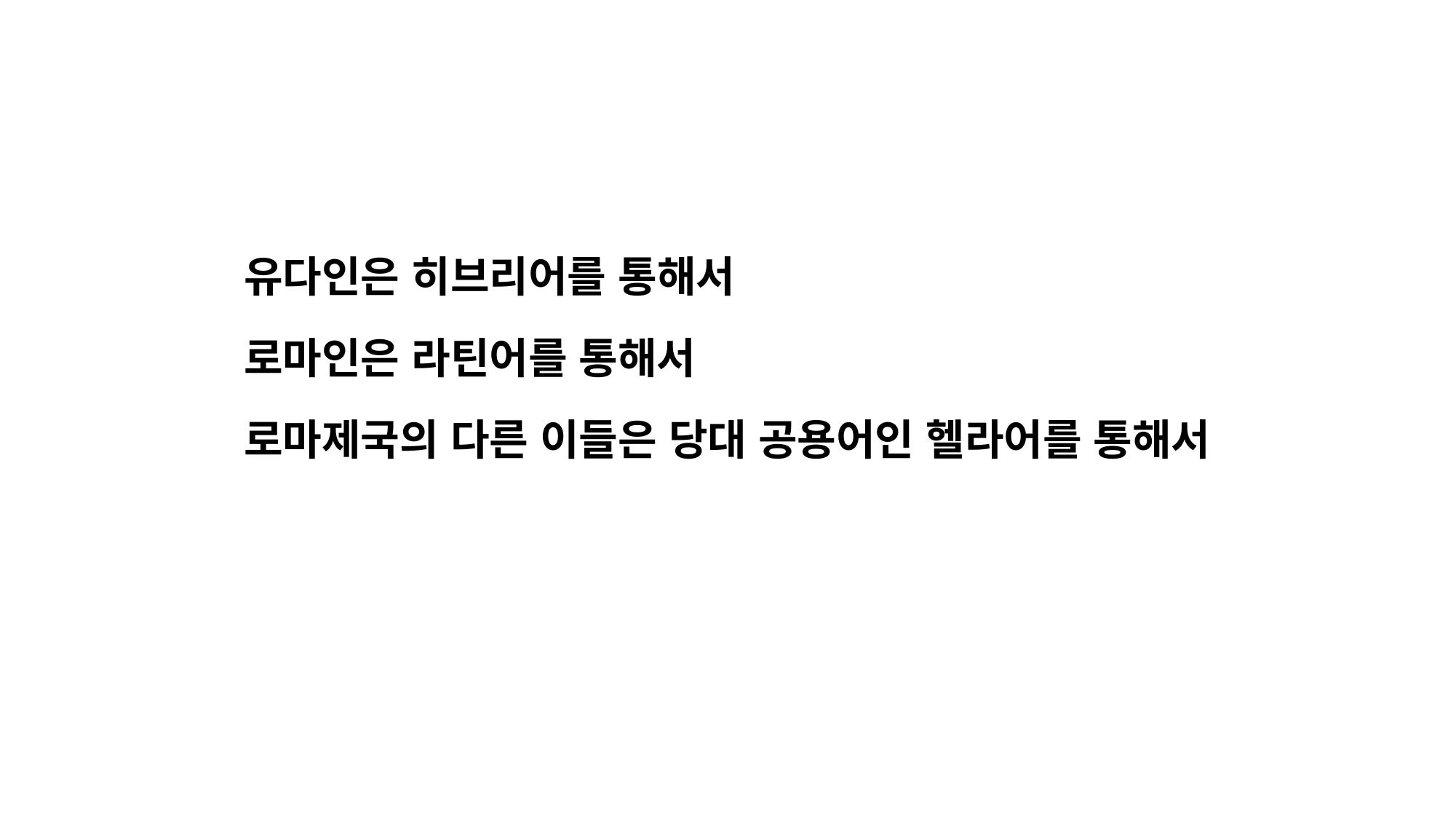

유다인은 히브리어를 통해서
로마인은 라틴어를 통해서
로마제국의 다른 이들은 당대 공용어인 헬라어를 통해서